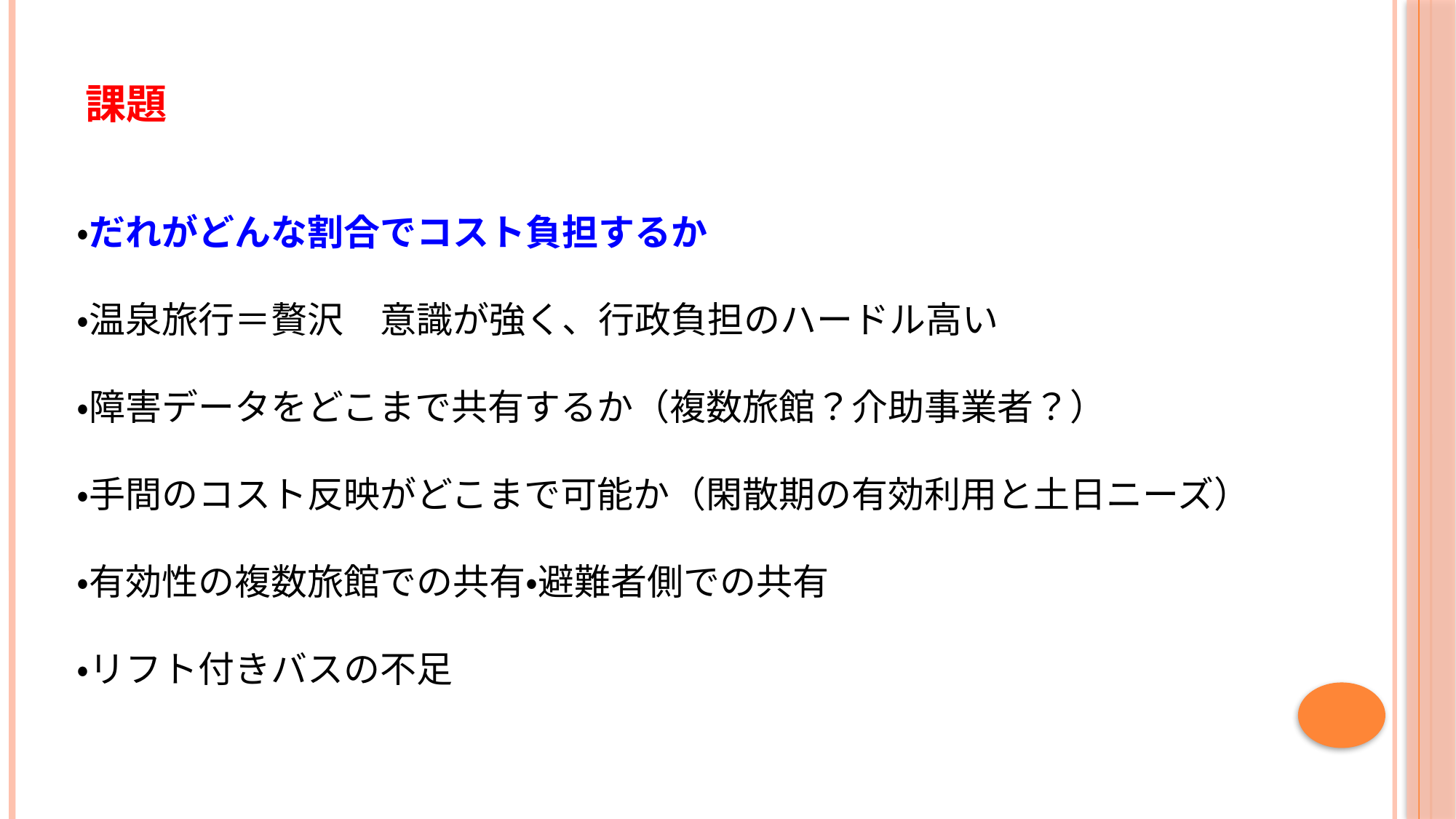

# 課題

・だれがどんな割合でコスト負担するか

・温泉旅行＝贅沢　意識が強く、行政負担のハードル高い

・障害データをどこまで共有するか（複数旅館？介助事業者？）

・手間のコスト反映がどこまで可能か（閑散期の有効利用と土日ニーズ）

・有効性の複数旅館での共有・避難者側での共有

・リフト付きバスの不足